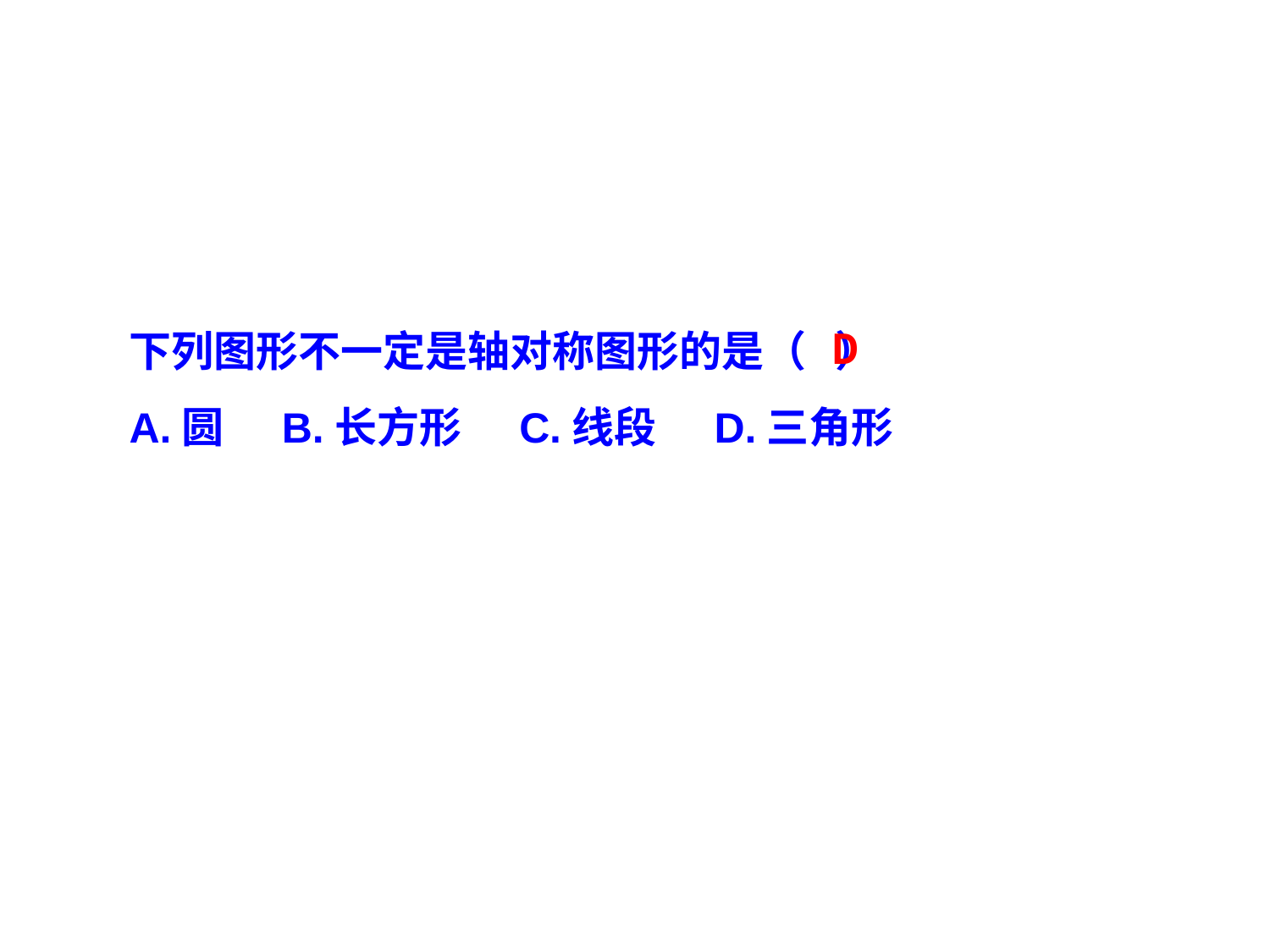

下列图形不一定是轴对称图形的是（   ）
A.圆     B.长方形     C.线段     D.三角形
D